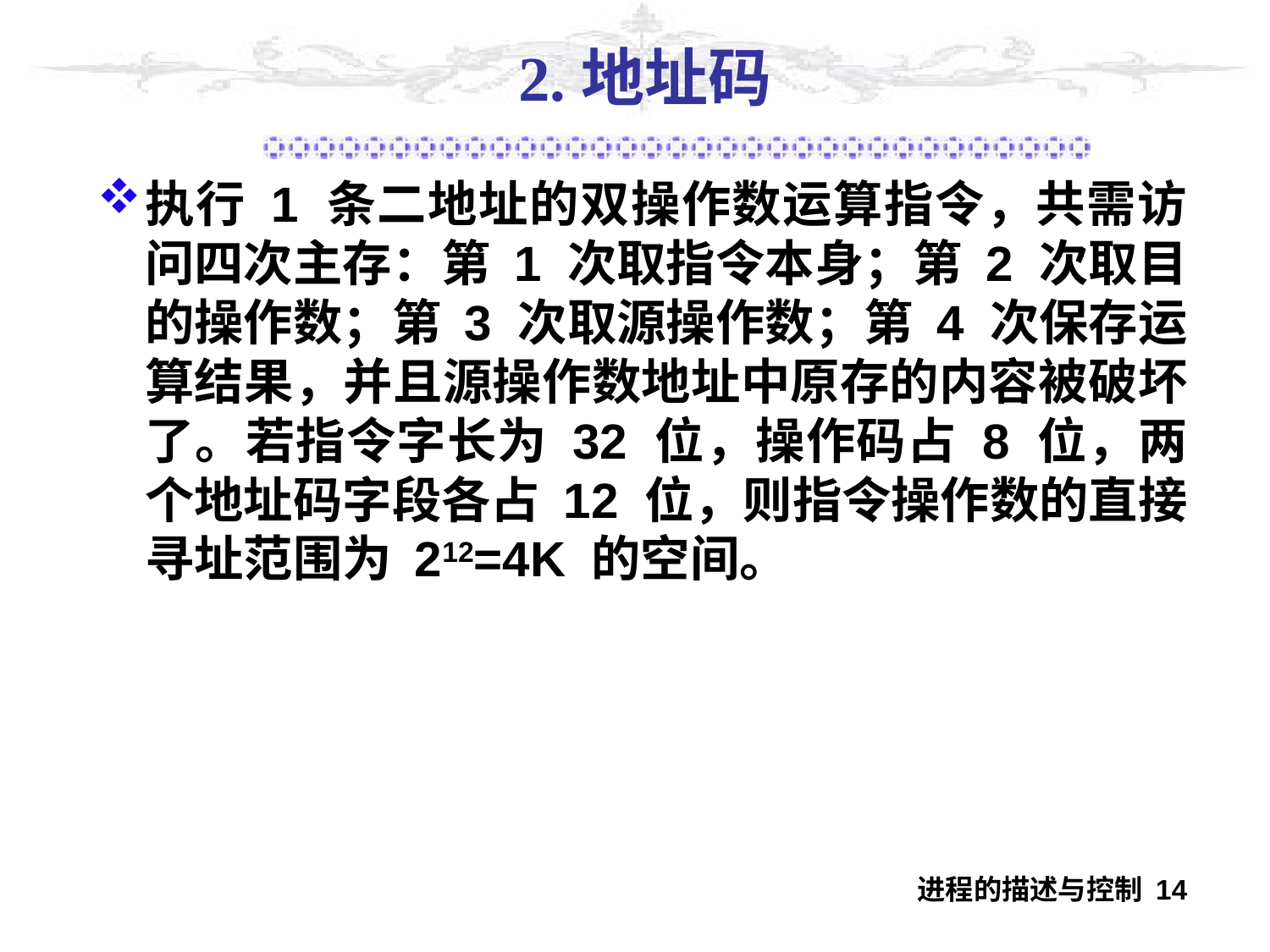

#
2.地址码
执行 1 条二地址的双操作数运算指令，共需访问四次主存：第 1 次取指令本身；第 2 次取目的操作数；第 3 次取源操作数；第 4 次保存运算结果，并且源操作数地址中原存的内容被破坏了。若指令字长为 32 位，操作码占 8 位，两个地址码字段各占 12 位，则指令操作数的直接寻址范围为 212=4K 的空间。